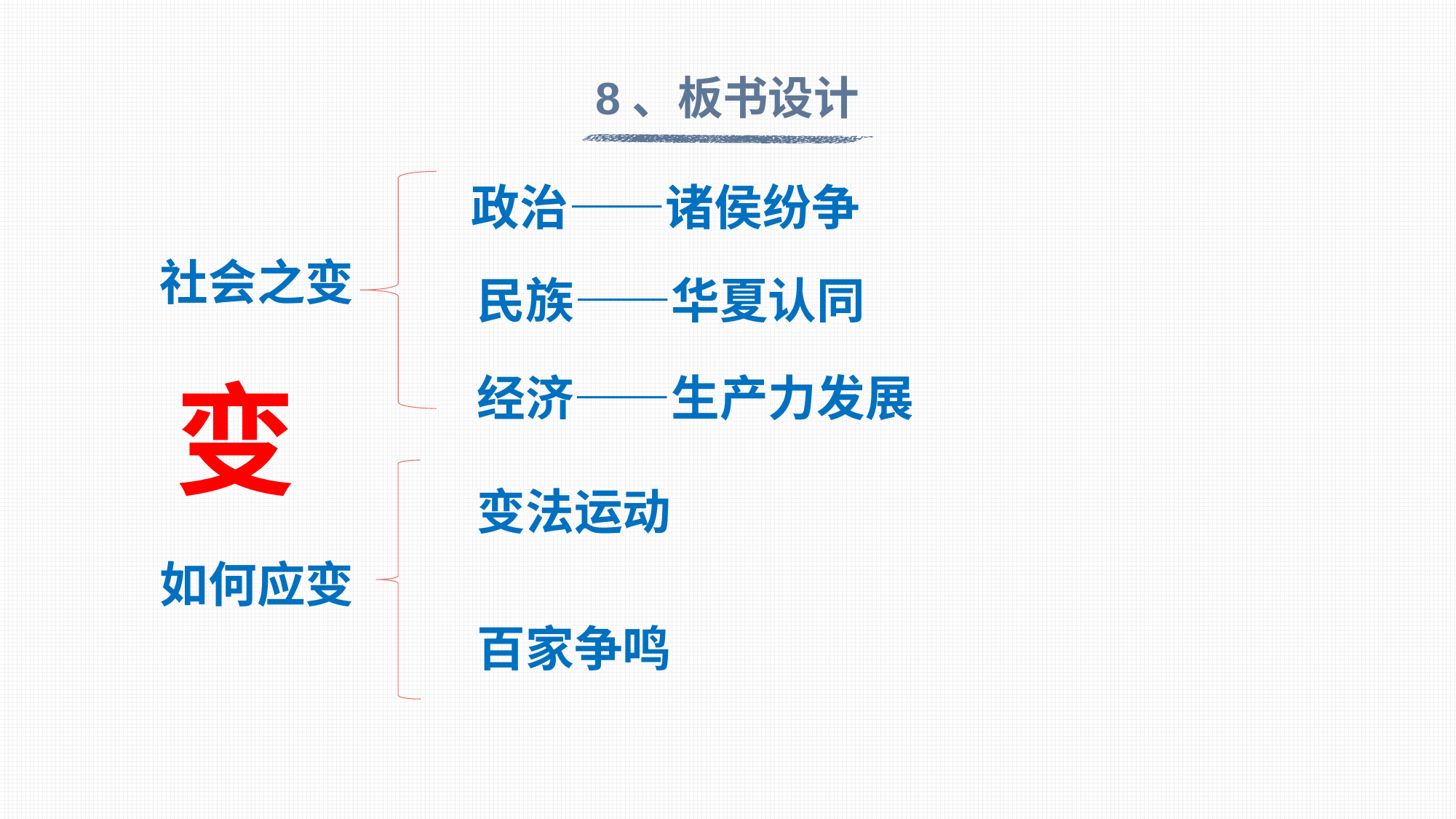

8、板书设计

政治——诸侯纷争

社会之变
民族——华夏认同
变
经济——生产力发展

变法运动
如何应变
百家争鸣